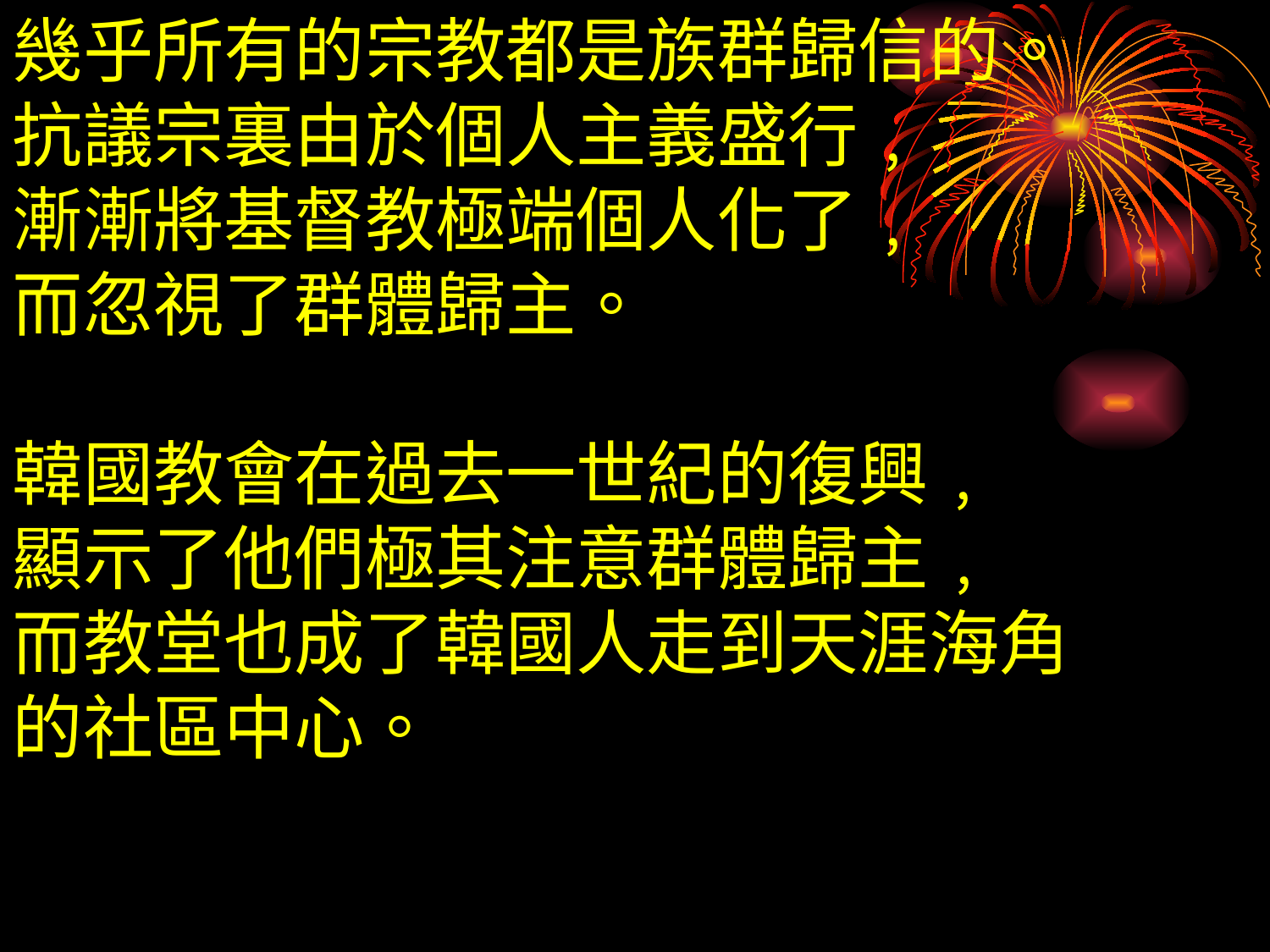

幾乎所有的宗教都是族群歸信的。
抗議宗裏由於個人主義盛行﹐
漸漸將基督教極端個人化了﹐
而忽視了群體歸主。

韓國教會在過去一世紀的復興﹐
顯示了他們極其注意群體歸主﹐
而教堂也成了韓國人走到天涯海角
的社區中心。